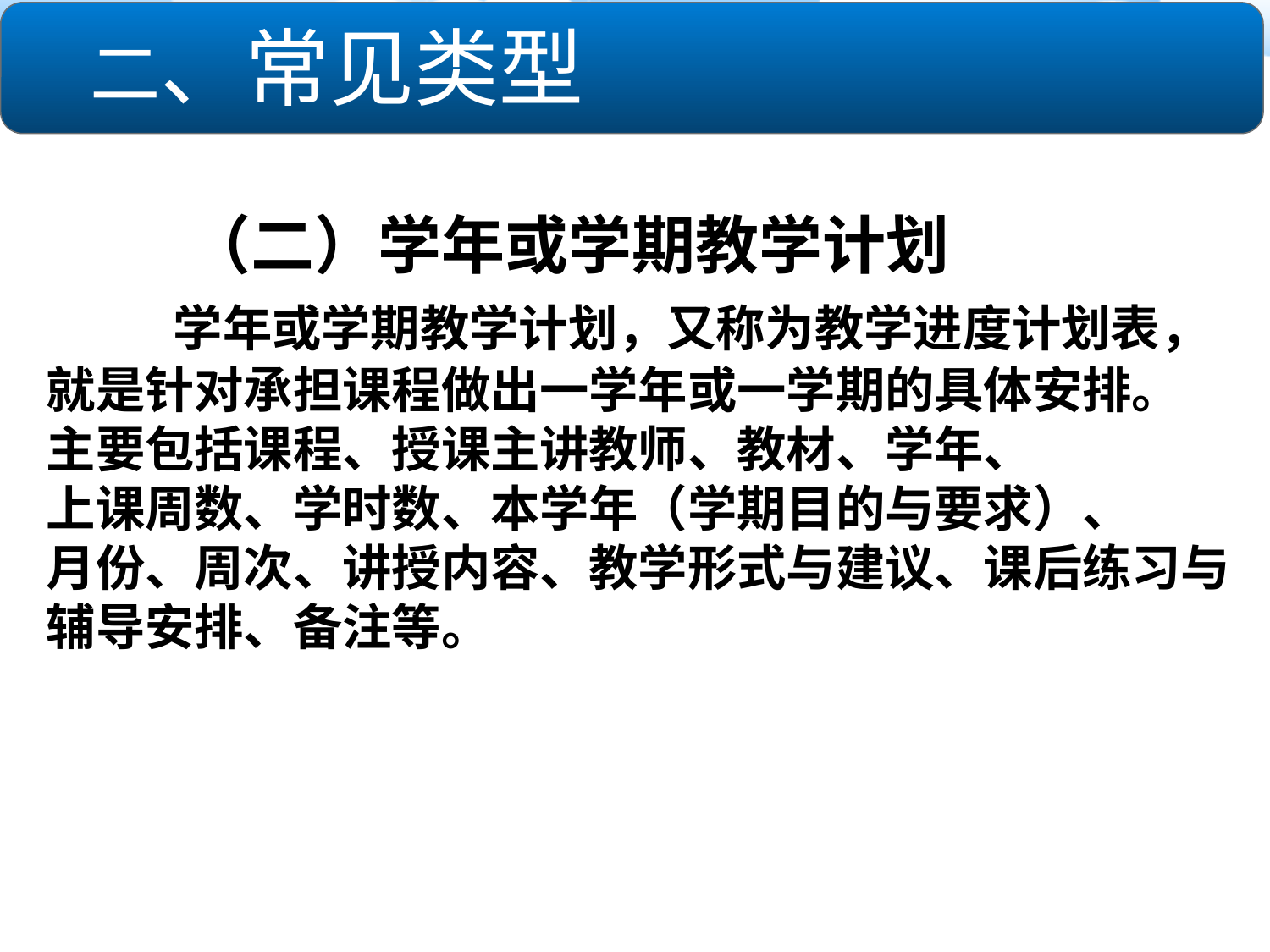

二、常见类型
　　（二）学年或学期教学计划
　　学年或学期教学计划，又称为教学进度计划表，就是针对承担课程做出一学年或一学期的具体安排。
主要包括课程、授课主讲教师、教材、学年、
上课周数、学时数、本学年（学期目的与要求）、
月份、周次、讲授内容、教学形式与建议、课后练习与辅导安排、备注等。